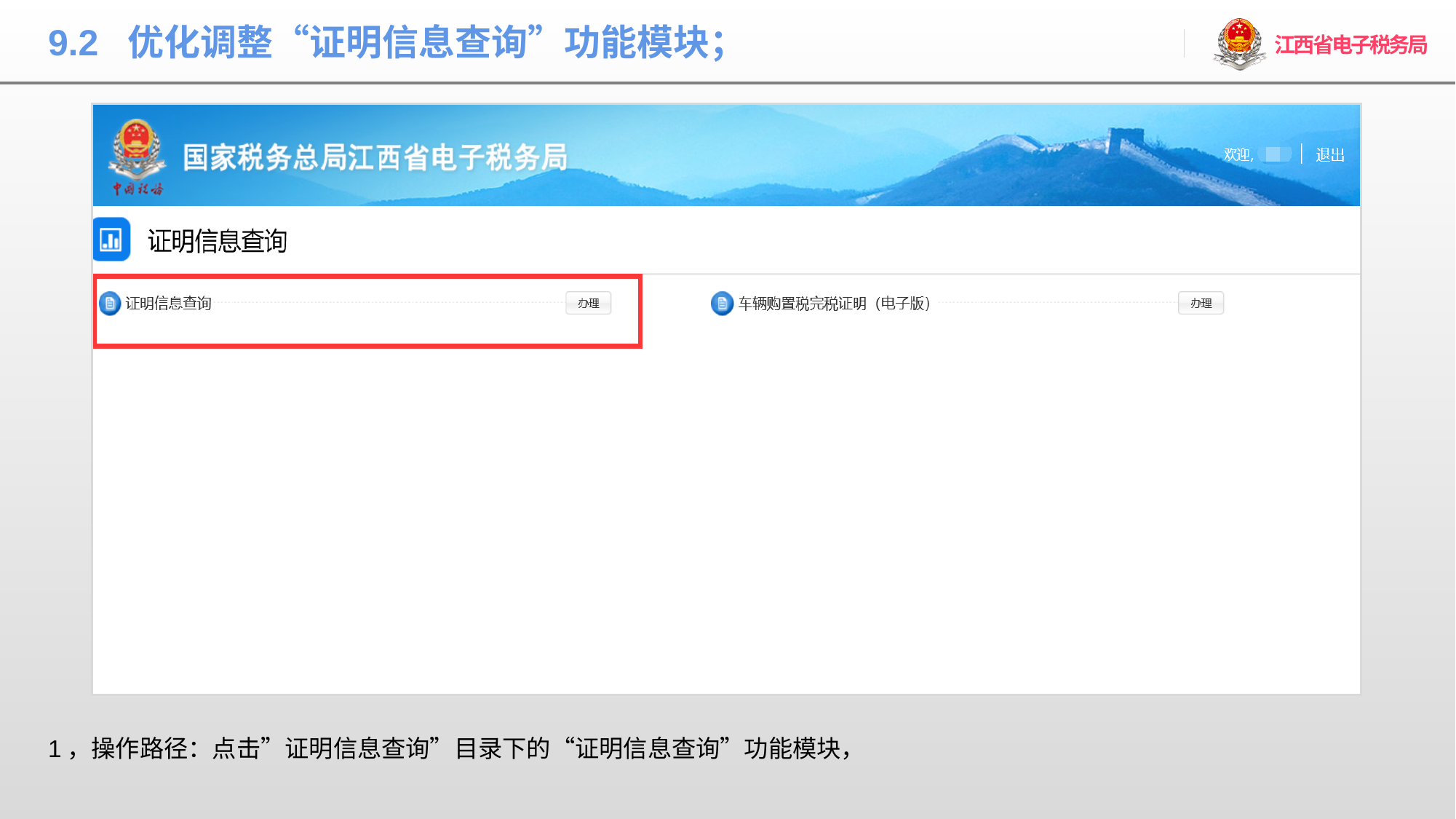

9.2  优化调整“证明信息查询”功能模块；

1，操作路径：点击”证明信息查询”目录下的“证明信息查询”功能模块，